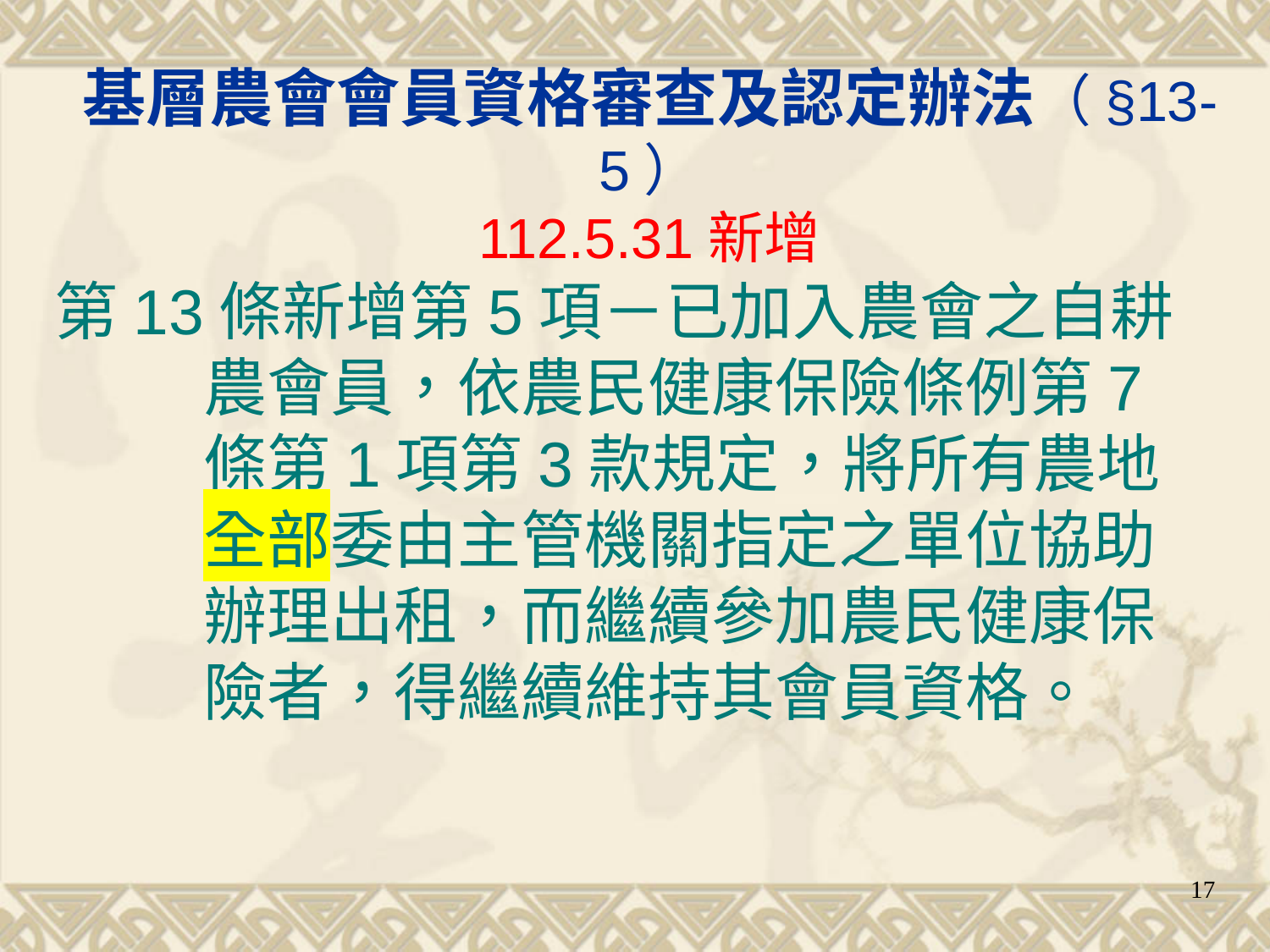

# 基層農會會員資格審查及認定辦法（§13-5） 112.5.31新增
第13條新增第5項－已加入農會之自耕農會員，依農民健康保險條例第7條第1項第3款規定，將所有農地全部委由主管機關指定之單位協助辦理出租，而繼續參加農民健康保險者，得繼續維持其會員資格。

17